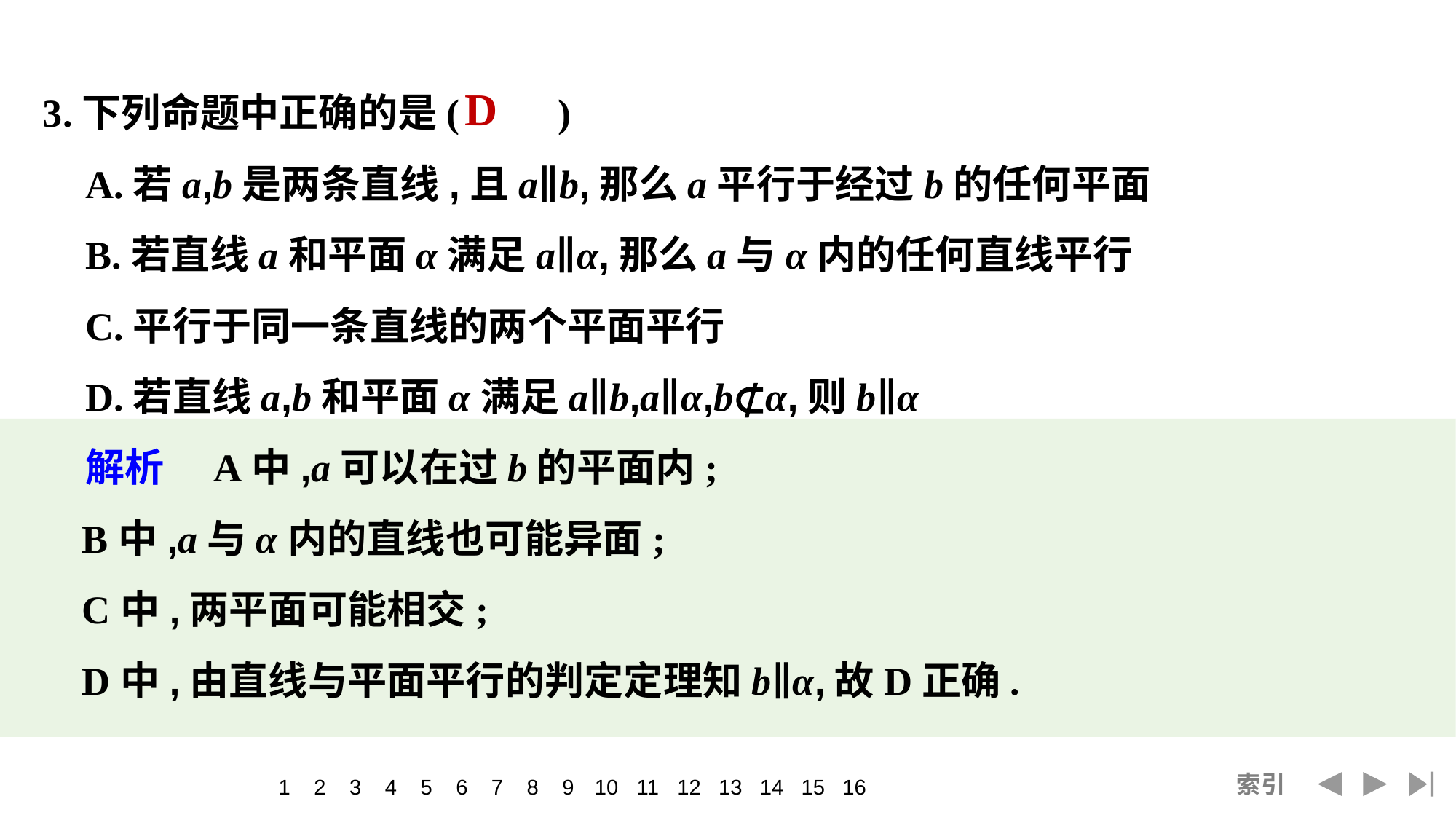

3.下列命题中正确的是(　　)
	A.若a,b是两条直线,且a∥b,那么a平行于经过b的任何平面
	B.若直线a和平面α满足a∥α,那么a与α内的任何直线平行
	C.平行于同一条直线的两个平面平行
	D.若直线a,b和平面α满足a∥b,a∥α,b⊄α,则b∥α
	解析　A中,a可以在过b的平面内;
    B中,a与α内的直线也可能异面;
    C中,两平面可能相交;
    D中,由直线与平面平行的判定定理知b∥α,故D正确.
D